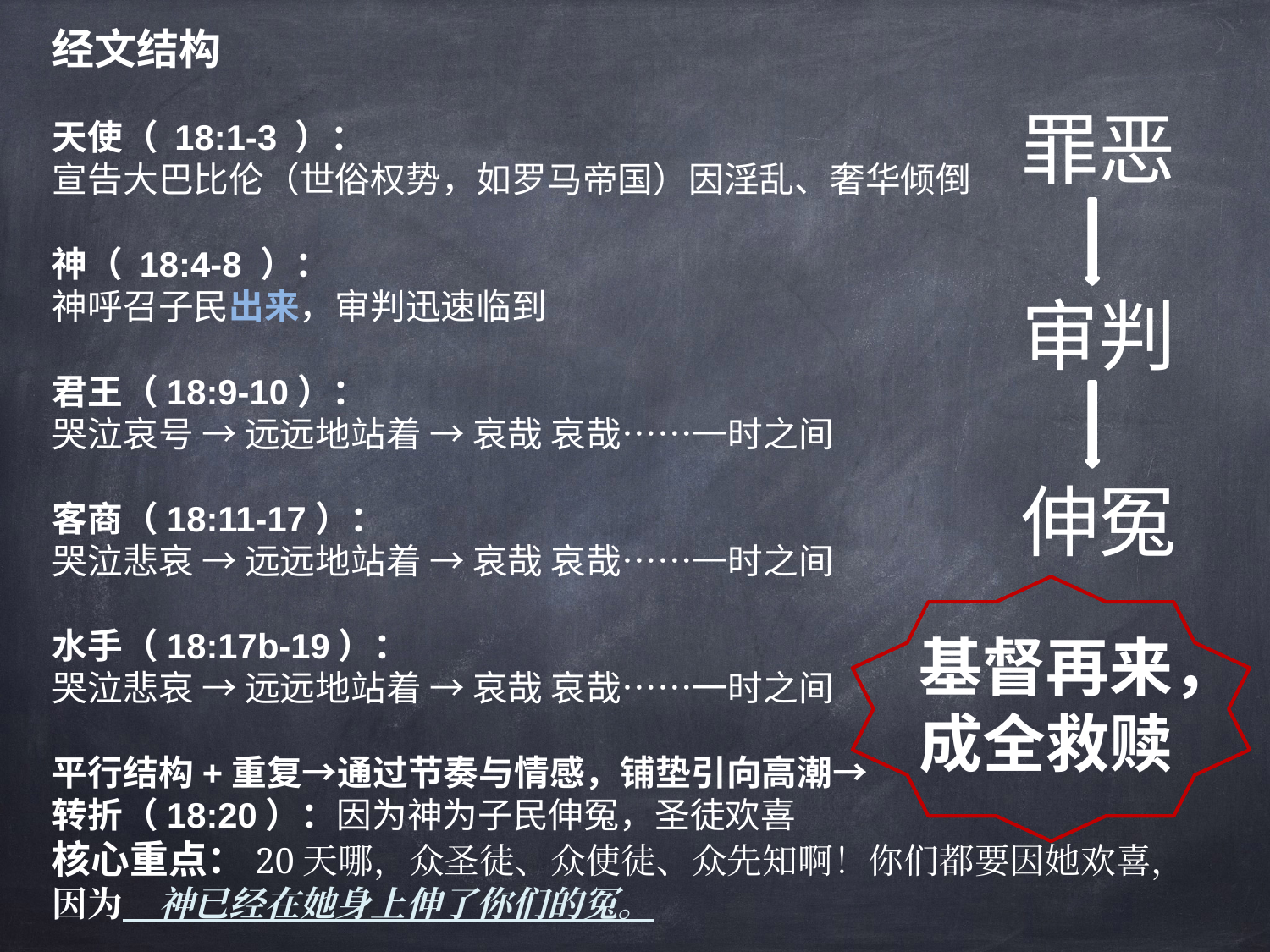

经文结构

天使（ 18:1-3 ）：
宣告大巴比伦（世俗权势，如罗马帝国）因淫乱、奢华倾倒

神（ 18:4-8 ）：
神呼召子民出来，审判迅速临到

君王（18:9-10）：
哭泣哀号 → 远远地站着 → 哀哉 哀哉……一时之间

客商（18:11-17）：
哭泣悲哀 → 远远地站着 → 哀哉 哀哉……一时之间

水手（18:17b-19）：
哭泣悲哀 → 远远地站着 → 哀哉 哀哉……一时之间

平行结构+重复→通过节奏与情感，铺垫引向高潮→
转折（18:20）：因为神为子民伸冤，圣徒欢喜
核心重点：20天哪，众圣徒、众使徒、众先知啊！你们都要因她欢喜，因为　神已经在她身上伸了你们的冤。

罪恶

审判

伸冤

基督再来，
成全救赎